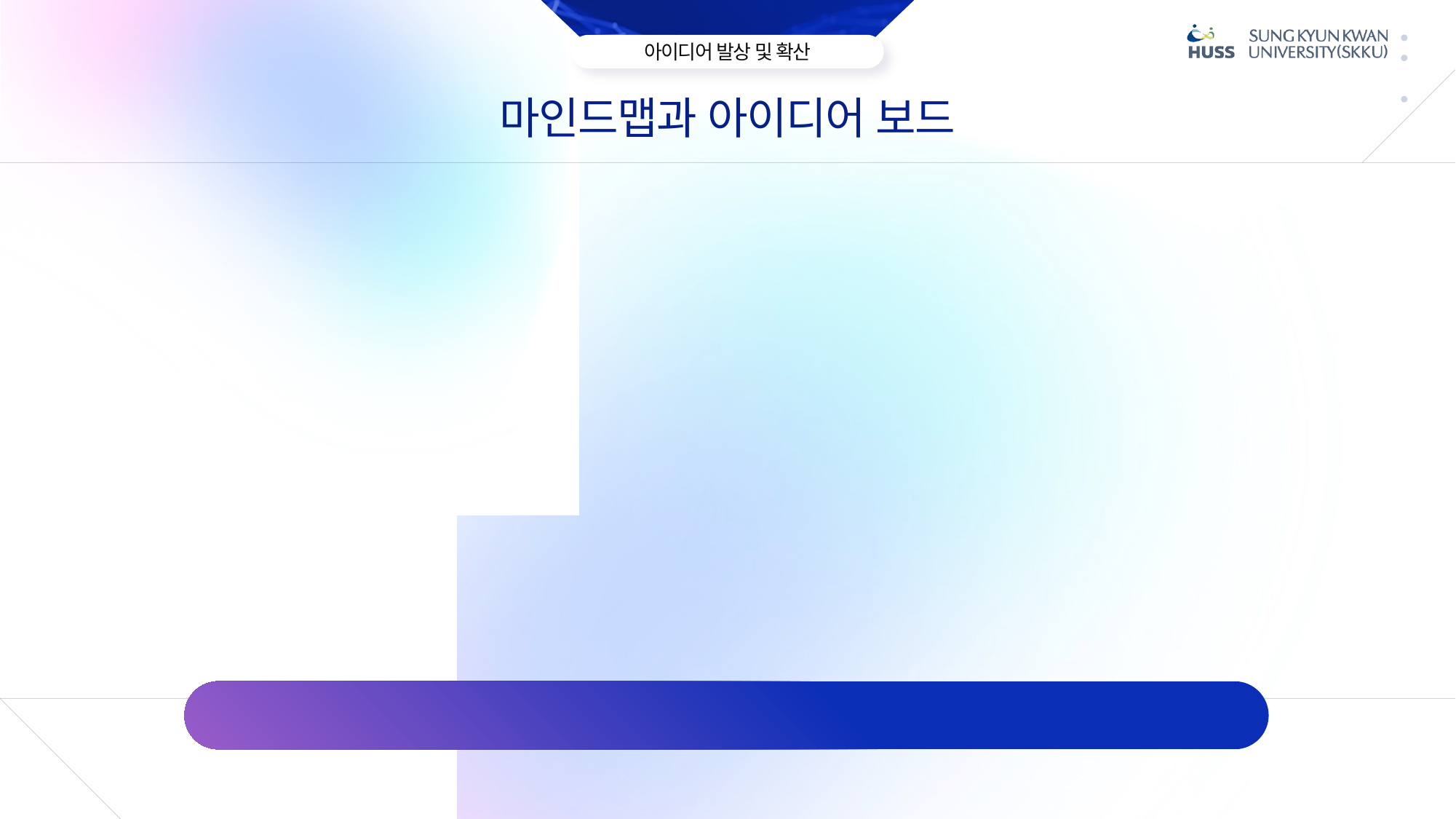

마인드맵과 아이디어 보드
수많은 아이디어들을 어떻게 효과적으로 정리하고 발전시킬 것인가?